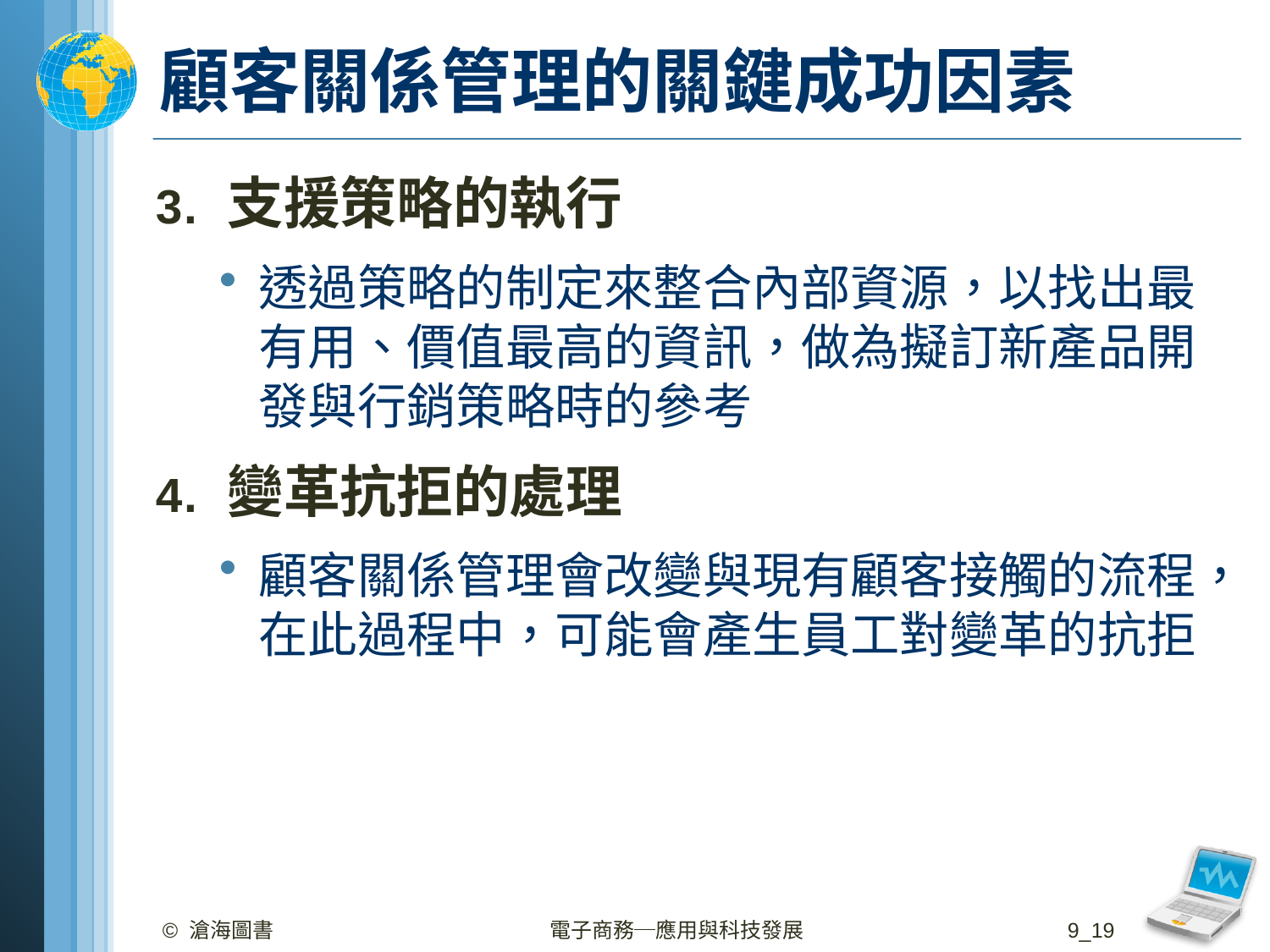

# 顧客關係管理的關鍵成功因素
支援策略的執行
透過策略的制定來整合內部資源，以找出最有用、價值最高的資訊，做為擬訂新產品開發與行銷策略時的參考
變革抗拒的處理
顧客關係管理會改變與現有顧客接觸的流程，在此過程中，可能會產生員工對變革的抗拒
© 滄海圖書
電子商務─應用與科技發展
9_19